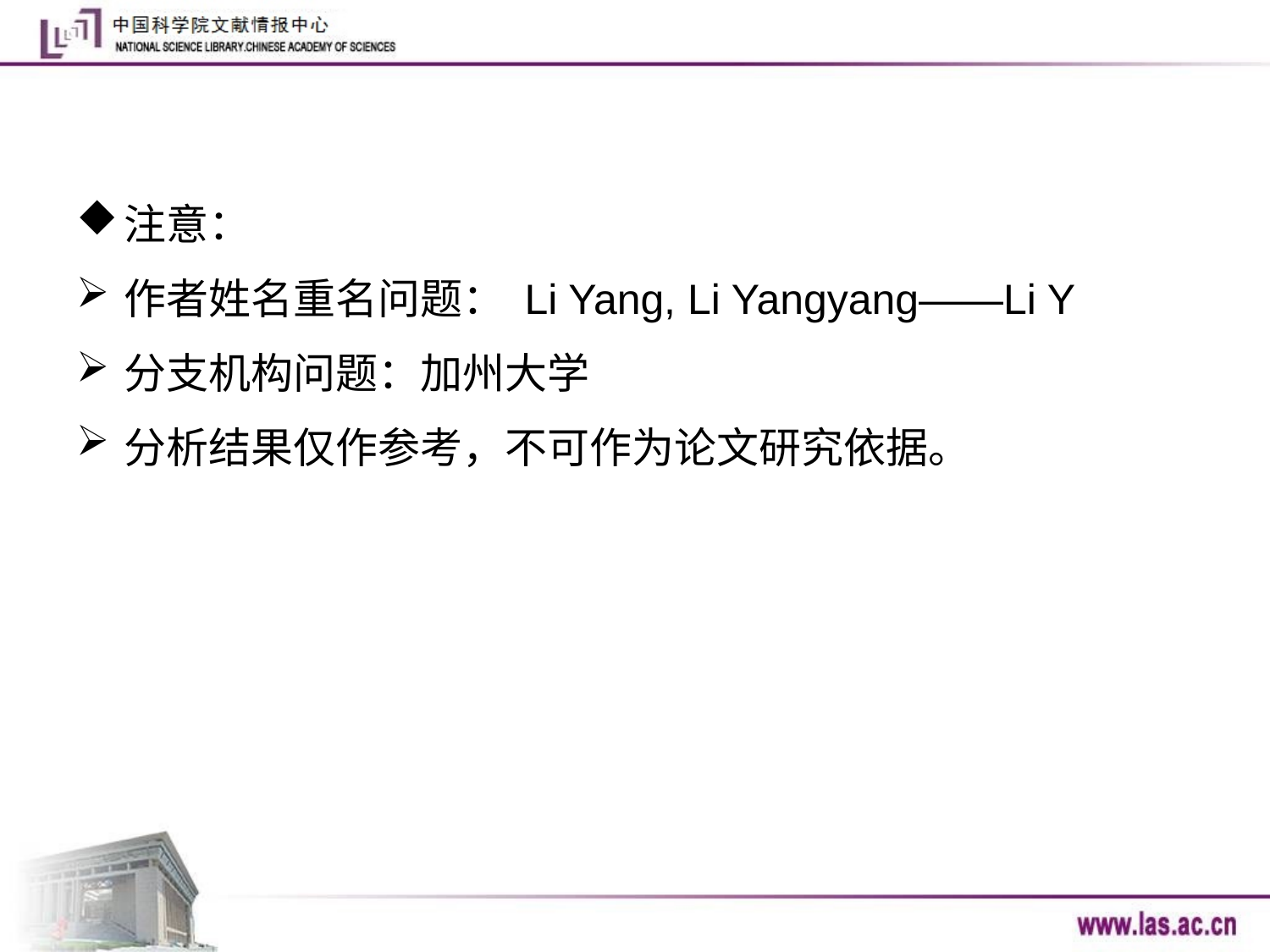

注意：
作者姓名重名问题： Li Yang, Li Yangyang——Li Y
分支机构问题：加州大学
分析结果仅作参考，不可作为论文研究依据。